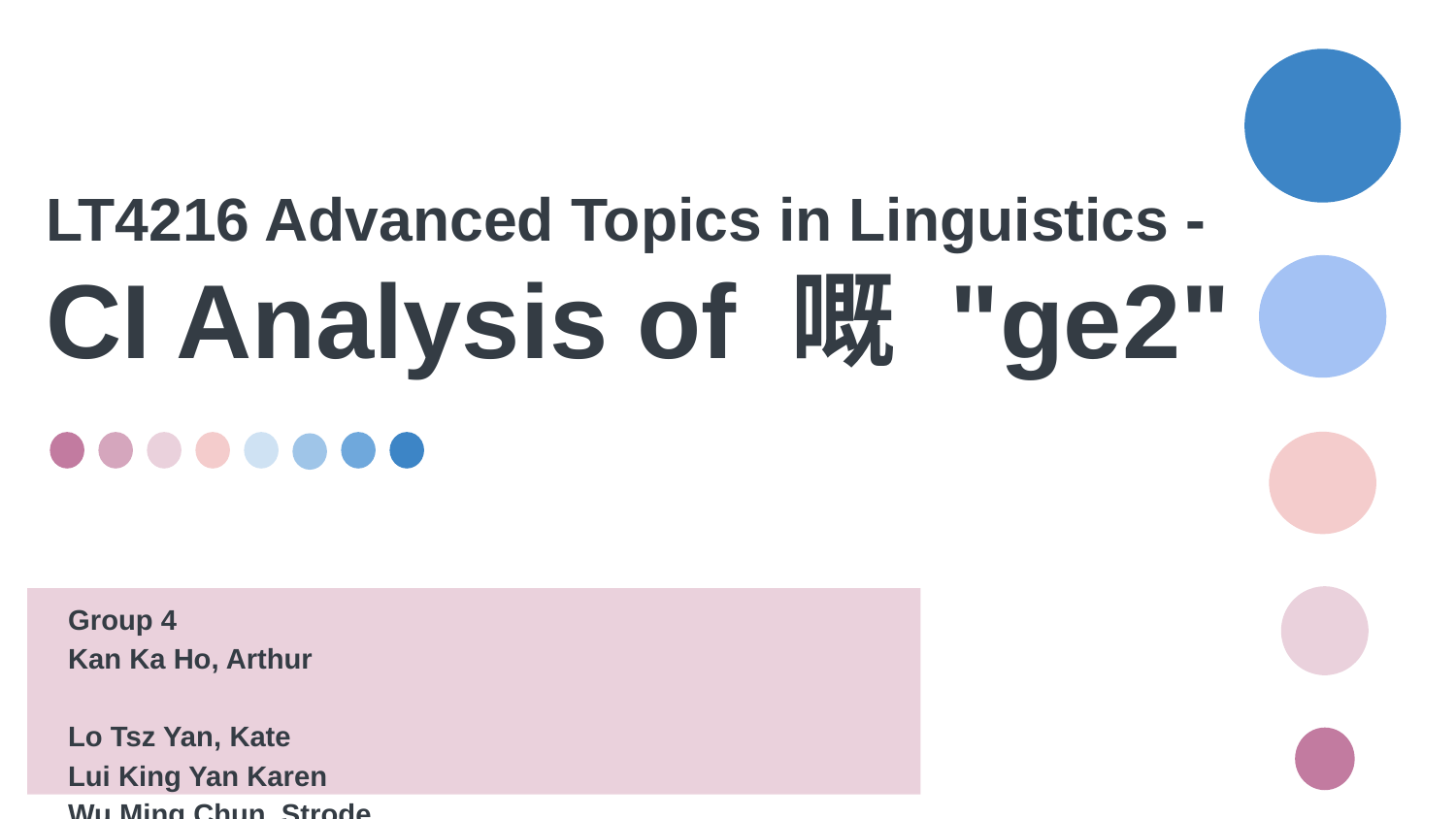

# LT4216 Advanced Topics in Linguistics -
CI Analysis of 嘅 "ge2"

Group 4
Kan Ka Ho, Arthur
Lo Tsz Yan, Kate
Lui King Yan Karen
Wu Ming Chun, Strode